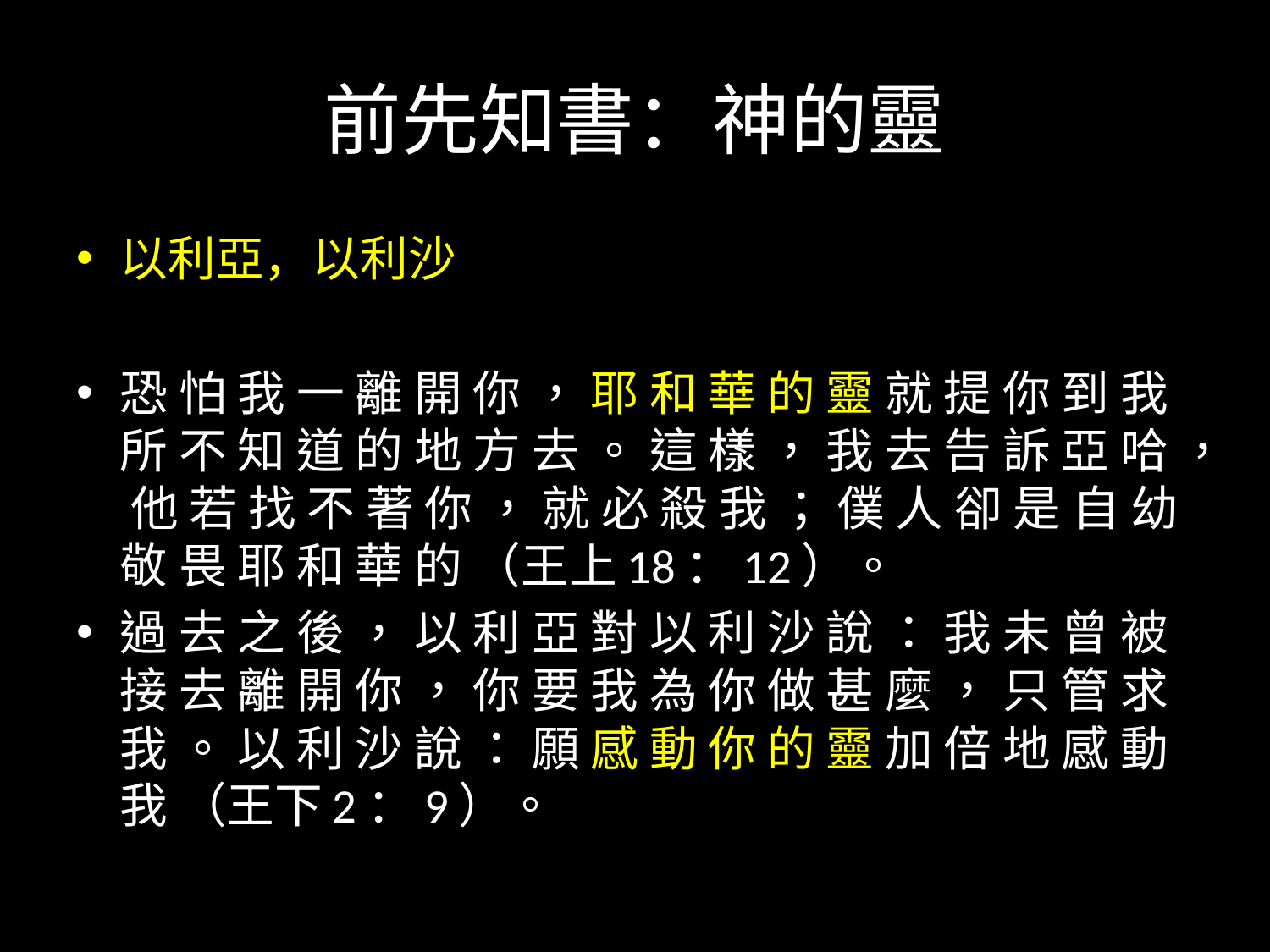

# 前先知書：神的靈
以利亞，以利沙

恐 怕 我 一 離 開 你 ， 耶 和 華 的 靈 就 提 你 到 我 所 不 知 道 的 地 方 去 。 這 樣 ， 我 去 告 訴 亞 哈 ， 他 若 找 不 著 你 ， 就 必 殺 我 ； 僕 人 卻 是 自 幼 敬 畏 耶 和 華 的 （王上18：12）。
過 去 之 後 ， 以 利 亞 對 以 利 沙 說 ： 我 未 曾 被 接 去 離 開 你 ， 你 要 我 為 你 做 甚 麼 ， 只 管 求 我 。 以 利 沙 說 ： 願 感 動 你 的 靈 加 倍 地 感 動 我 （王下2：9）。